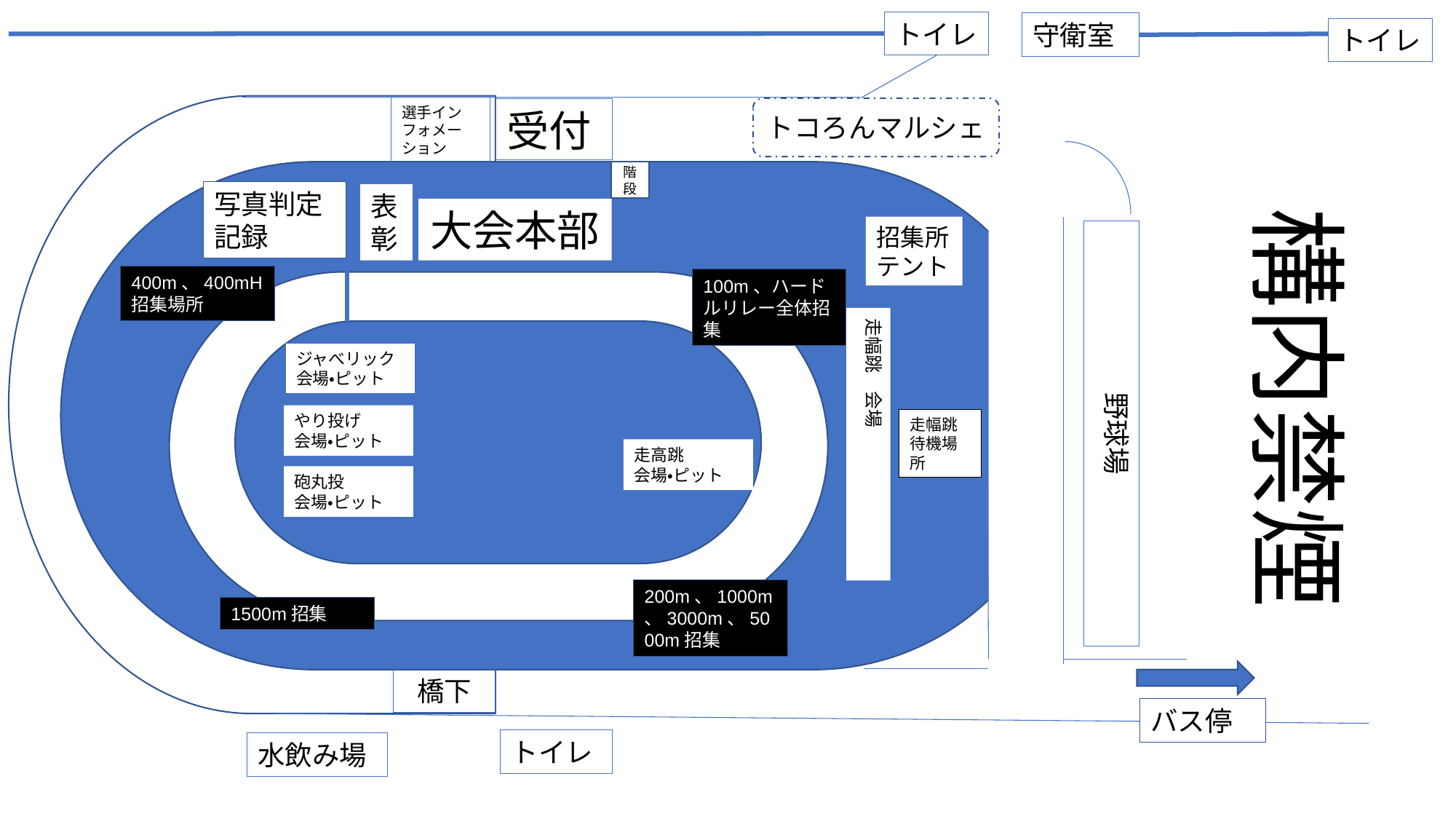

トイレ
守衛室
トイレ

選手インフォメーション
トコろんマルシェ
受付

階段

写真判定
記録
表彰
構内禁煙
大会本部
招集所テント
野球場
400m、400mH招集場所
100m、ハードルリレー全体招集

走幅跳　会場

ジャべリック
会場・ピット
やり投げ
会場・ピット
走幅跳
待機場所
走高跳
会場・ピット
砲丸投
会場・ピット
200m、1000m、3000m、5000m招集
1500m招集

橋下
バス停
トイレ
水飲み場